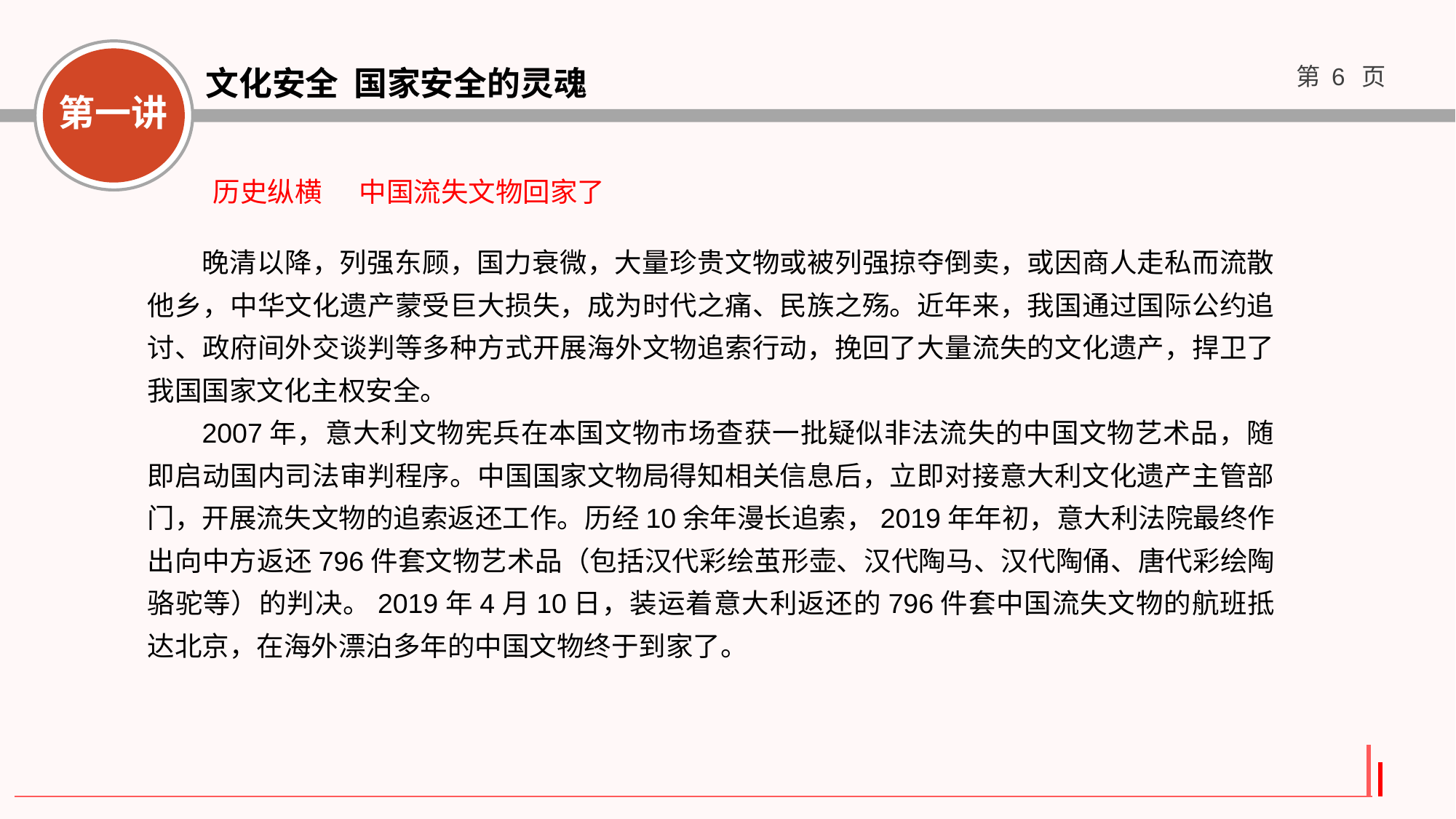

历史纵横      中国流失文物回家了
晚清以降，列强东顾，国力衰微，大量珍贵文物或被列强掠夺倒卖，或因商人走私而流散他乡，中华文化遗产蒙受巨大损失，成为时代之痛、民族之殇。近年来，我国通过国际公约追讨、政府间外交谈判等多种方式开展海外文物追索行动，挽回了大量流失的文化遗产，捍卫了我国国家文化主权安全。
2007年，意大利文物宪兵在本国文物市场查获一批疑似非法流失的中国文物艺术品，随即启动国内司法审判程序。中国国家文物局得知相关信息后，立即对接意大利文化遗产主管部门，开展流失文物的追索返还工作。历经10余年漫长追索，2019年年初，意大利法院最终作出向中方返还796件套文物艺术品（包括汉代彩绘茧形壶、汉代陶马、汉代陶俑、唐代彩绘陶骆驼等）的判决。2019年4月10日，装运着意大利返还的796件套中国流失文物的航班抵达北京，在海外漂泊多年的中国文物终于到家了。